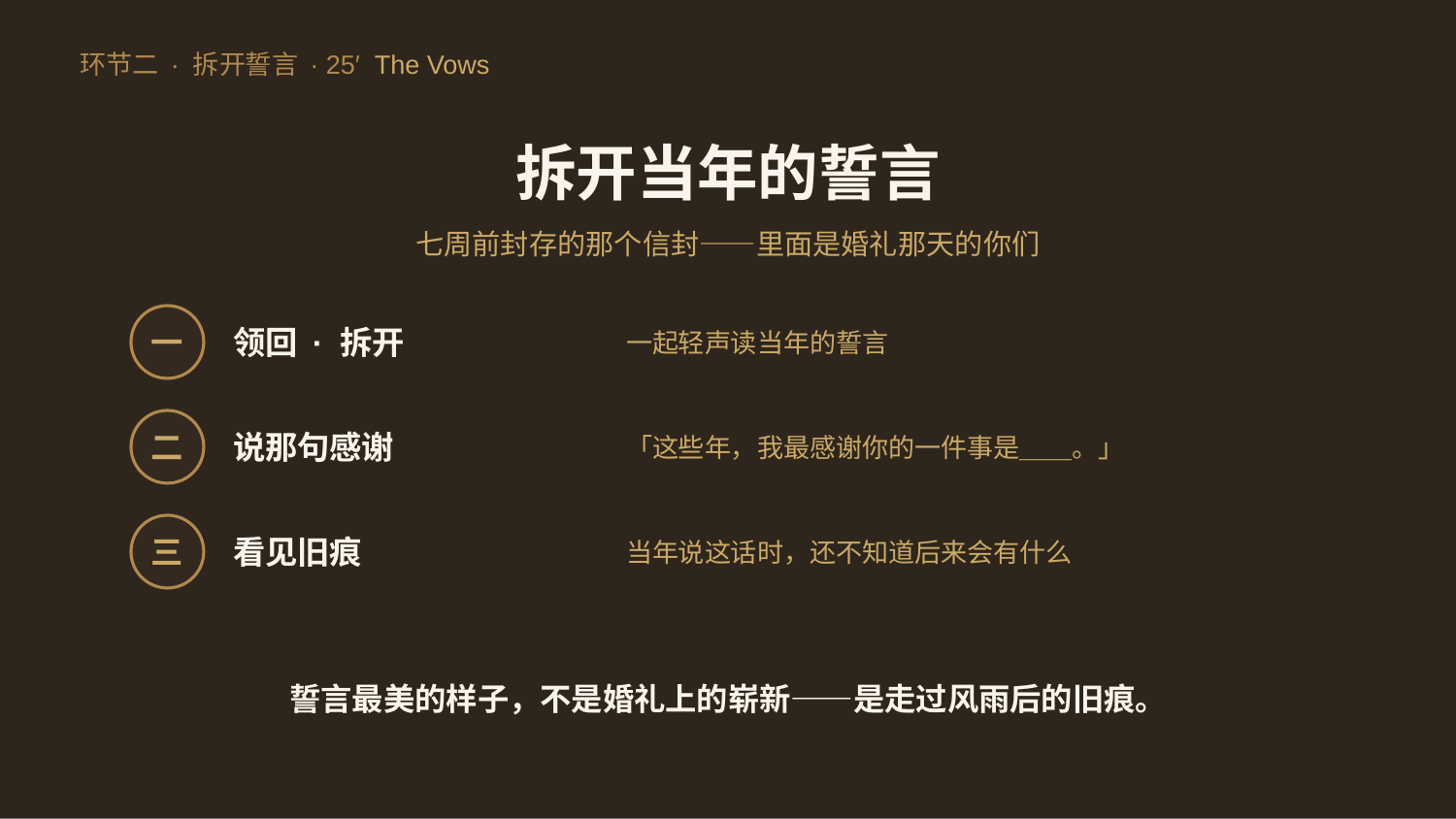

环节二 · 拆开誓言 · 25′  The Vows
拆开当年的誓言
七周前封存的那个信封——里面是婚礼那天的你们

一
领回 · 拆开
一起轻声读当年的誓言

二
说那句感谢
「这些年，我最感谢你的一件事是＿＿。」

三
看见旧痕
当年说这话时，还不知道后来会有什么
誓言最美的样子，不是婚礼上的崭新——是走过风雨后的旧痕。